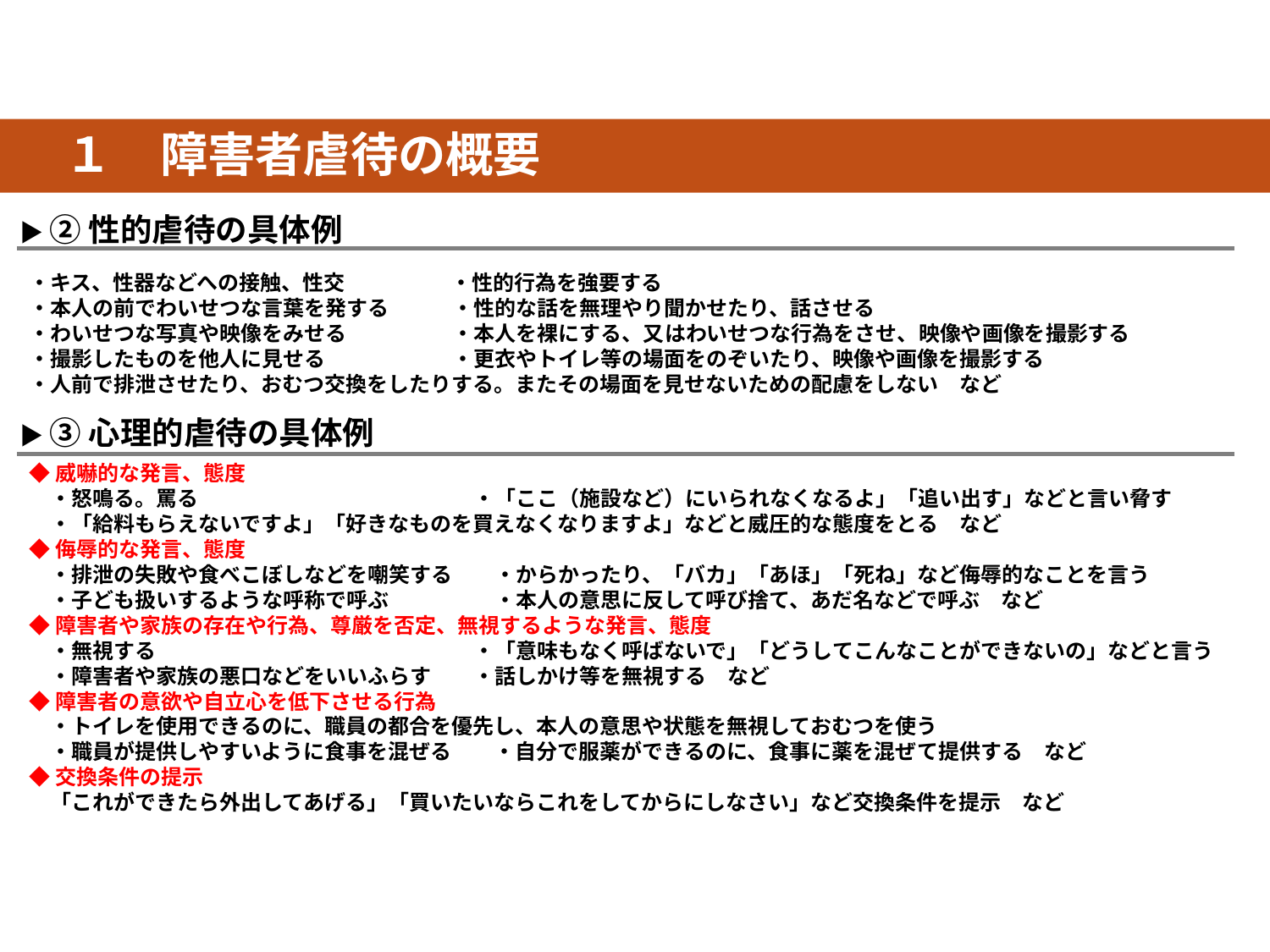

１　障害者虐待の概要
▶ ②性的虐待の具体例
・キス、性器などへの接触、性交　　　　　・性的行為を強要する
・本人の前でわいせつな言葉を発する　　　・性的な話を無理やり聞かせたり、話させる
・わいせつな写真や映像をみせる　　　　　・本人を裸にする、又はわいせつな行為をさせ、映像や画像を撮影する
・撮影したものを他人に見せる　　　　　　・更衣やトイレ等の場面をのぞいたり、映像や画像を撮影する
・人前で排泄させたり、おむつ交換をしたりする。またその場面を見せないための配慮をしない　など
▶ ③心理的虐待の具体例
◆威嚇的な発言、態度
　・怒鳴る。罵る　　　　　　　　　　　　　・「ここ（施設など）にいられなくなるよ」「追い出す」などと言い脅す
　・「給料もらえないですよ」「好きなものを買えなくなりますよ」などと威圧的な態度をとる　など
◆侮辱的な発言、態度
　・排泄の失敗や食べこぼしなどを嘲笑する　　・からかったり、「バカ」「あほ」「死ね」など侮辱的なことを言う
　・子ども扱いするような呼称で呼ぶ　　　　　・本人の意思に反して呼び捨て、あだ名などで呼ぶ　など
◆障害者や家族の存在や行為、尊厳を否定、無視するような発言、態度
　・無視する　　　　　　　　　　　　　　　・「意味もなく呼ばないで」「どうしてこんなことができないの」などと言う
　・障害者や家族の悪口などをいいふらす　　・話しかけ等を無視する　など
◆障害者の意欲や自立心を低下させる行為
　・トイレを使用できるのに、職員の都合を優先し、本人の意思や状態を無視しておむつを使う
　・職員が提供しやすいように食事を混ぜる　　・自分で服薬ができるのに、食事に薬を混ぜて提供する　など
◆交換条件の提示
　「これができたら外出してあげる」「買いたいならこれをしてからにしなさい」など交換条件を提示　など